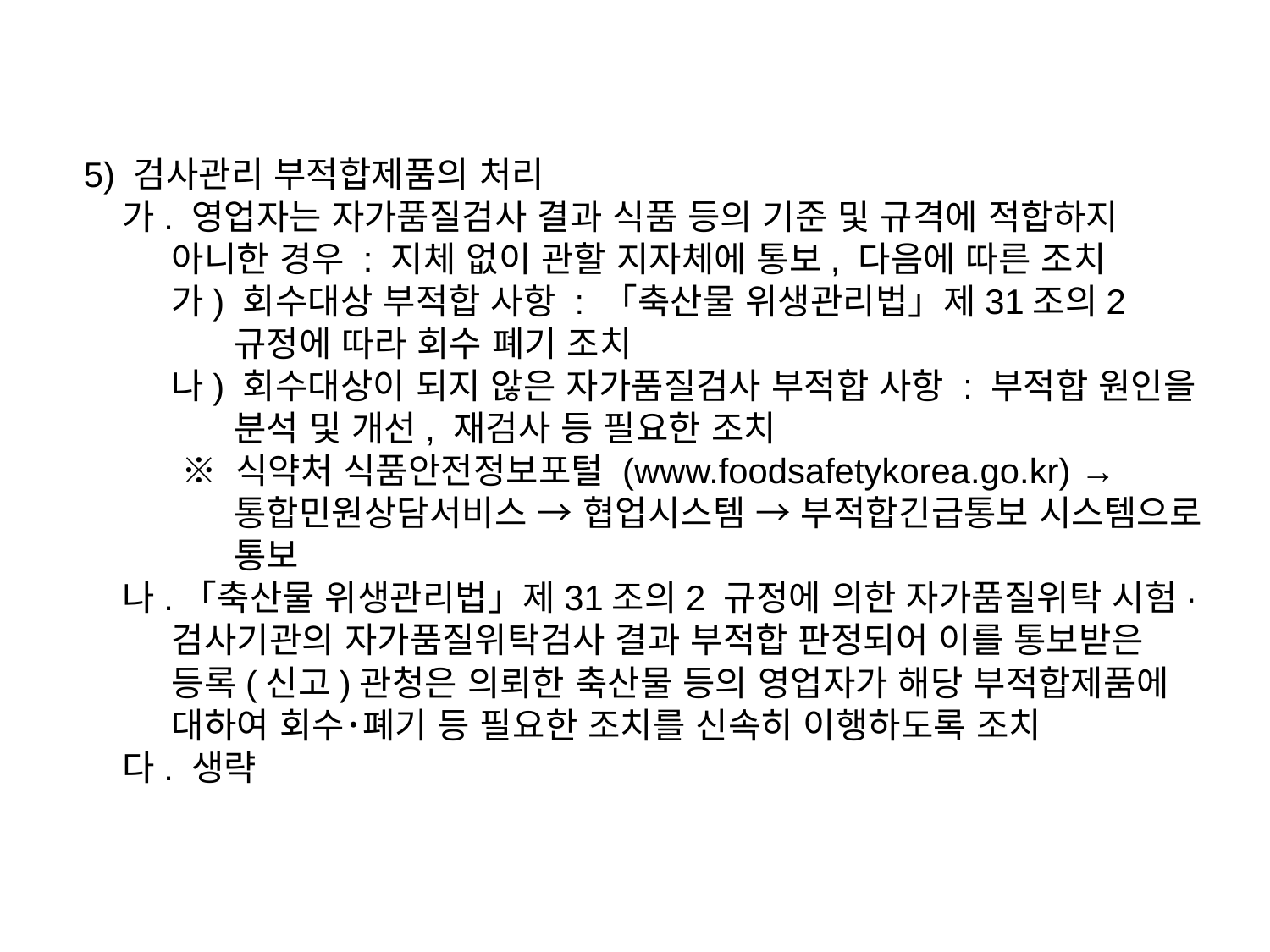

5) 검사관리 부적합제품의 처리
가. 영업자는 자가품질검사 결과 식품 등의 기준 및 규격에 적합하지 아니한 경우 : 지체 없이 관할 지자체에 통보, 다음에 따른 조치
가) 회수대상 부적합 사항 : 「축산물 위생관리법」제31조의2 규정에 따라 회수 폐기 조치
나) 회수대상이 되지 않은 자가품질검사 부적합 사항 : 부적합 원인을 분석 및 개선, 재검사 등 필요한 조치
 ※ 식약처 식품안전정보포털 (www.foodsafetykorea.go.kr) → 통합민원상담서비스 → 협업시스템 → 부적합긴급통보 시스템으로 통보
나.「축산물 위생관리법」제31조의2 규정에 의한 자가품질위탁 시험·검사기관의 자가품질위탁검사 결과 부적합 판정되어 이를 통보받은 등록(신고)관청은 의뢰한 축산물 등의 영업자가 해당 부적합제품에 대하여 회수･폐기 등 필요한 조치를 신속히 이행하도록 조치
다. 생략